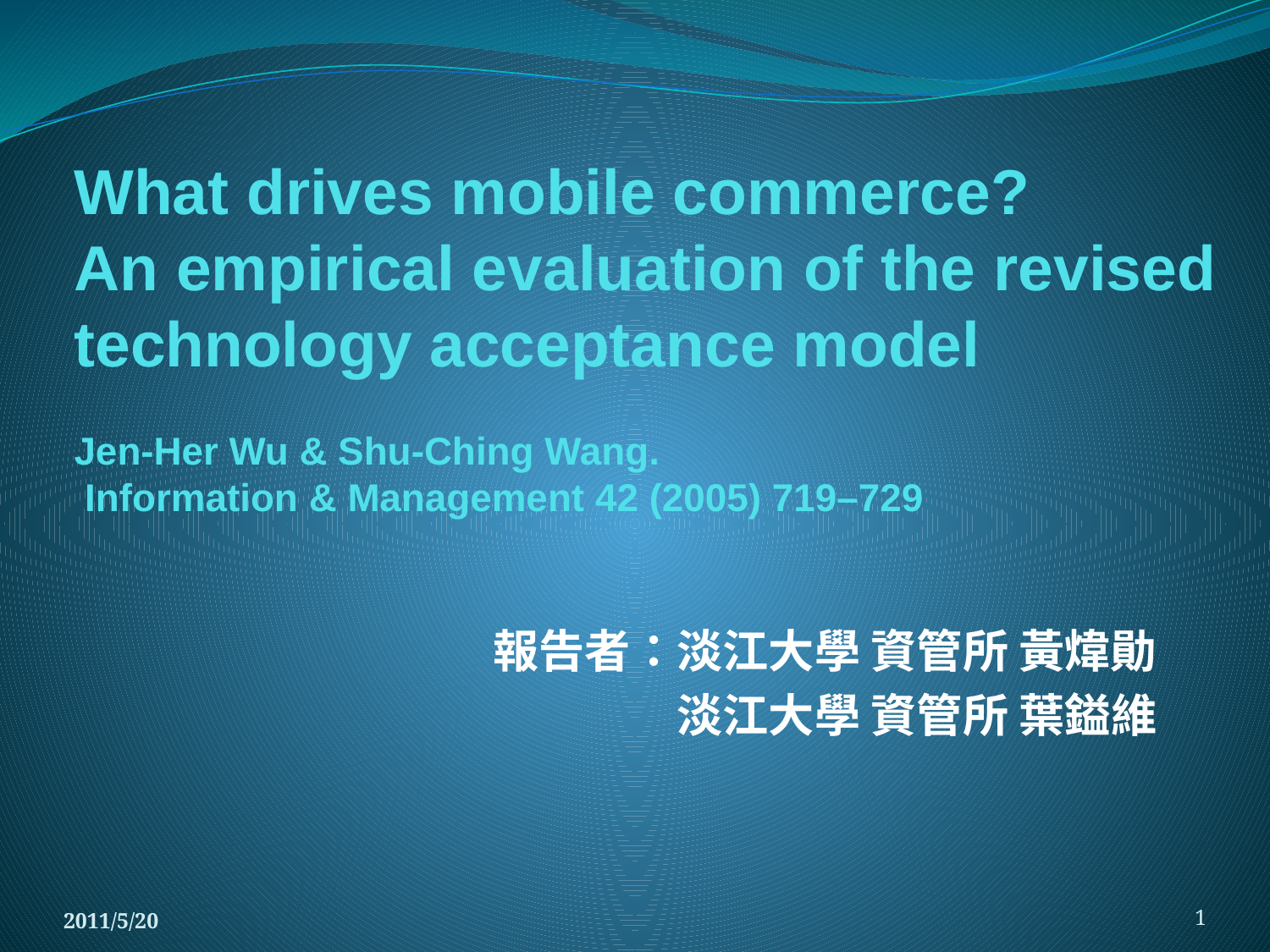

# What drives mobile commerce? An empirical evaluation of the revised technology acceptance model Jen-Her Wu & Shu-Ching Wang. Information & Management 42 (2005) 719–729
報告者：淡江大學 資管所 黃煒勛
淡江大學 資管所 葉鎰維
2011/5/20
1